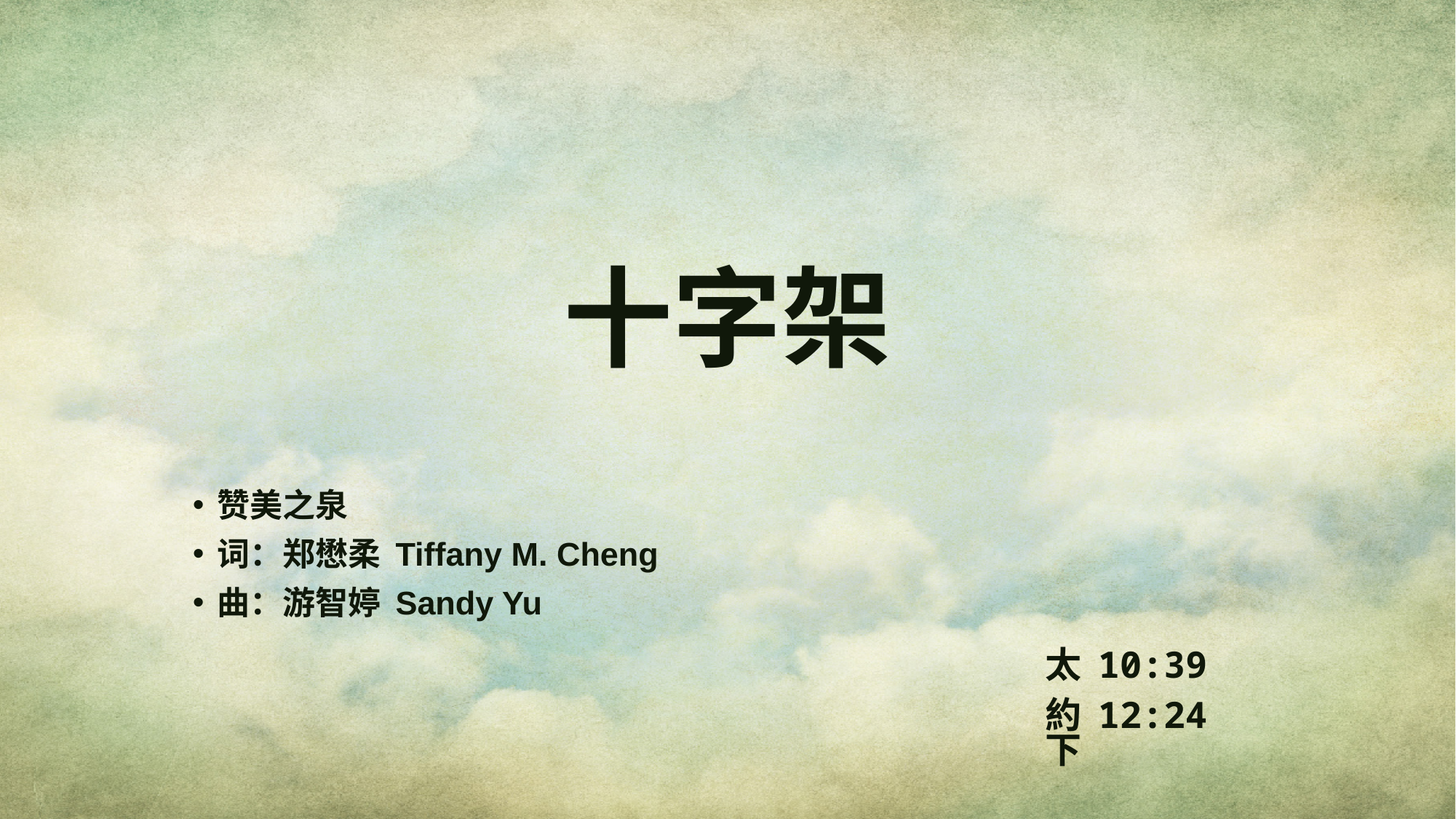

# 十字架

	赞美之泉
词：郑懋柔 Tiffany M. Cheng
曲：游智婷 Sandy Yu